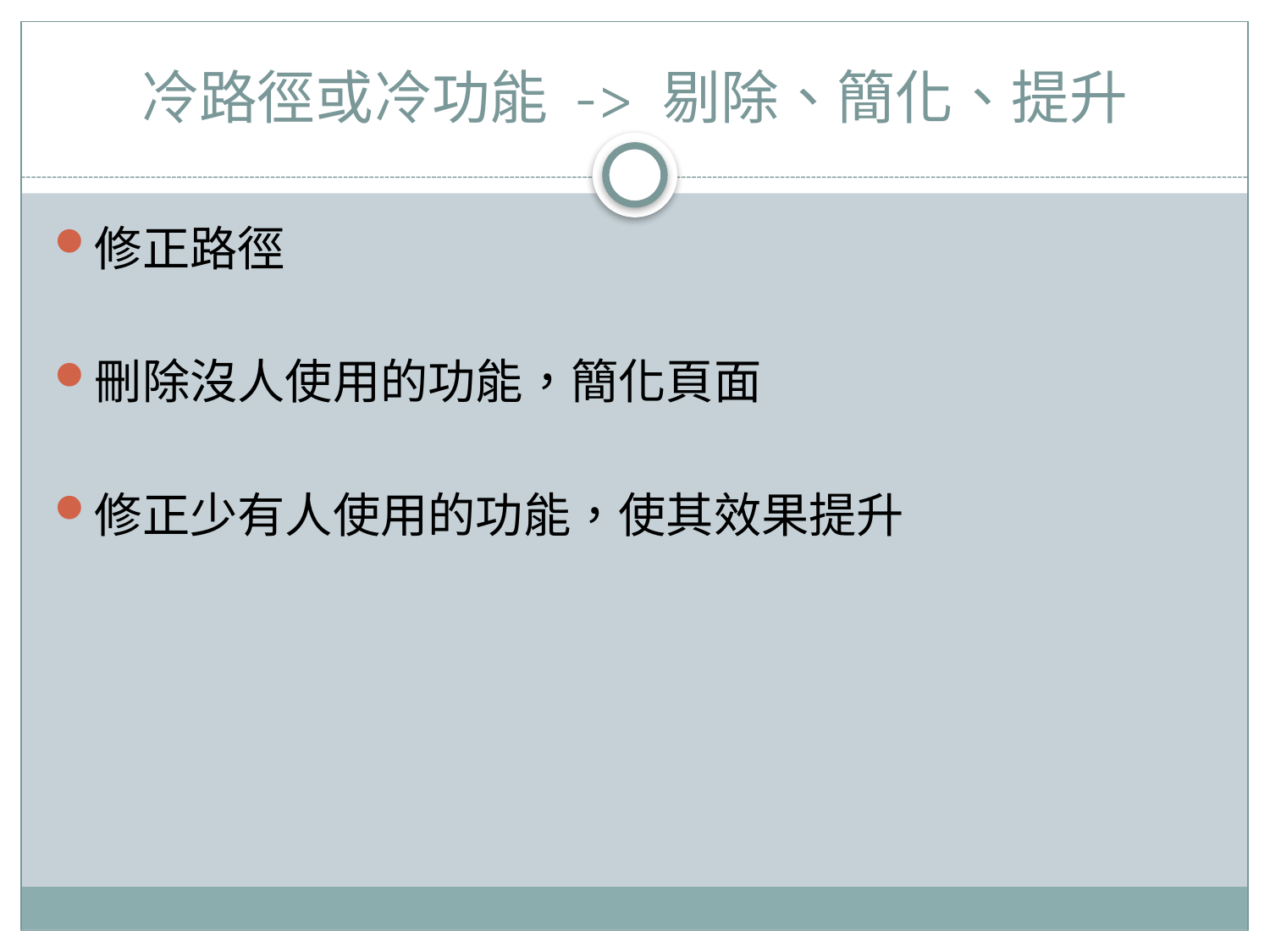

# 冷路徑或冷功能 -> 剔除、簡化、提升
修正路徑

刪除沒人使用的功能，簡化頁面

修正少有人使用的功能，使其效果提升